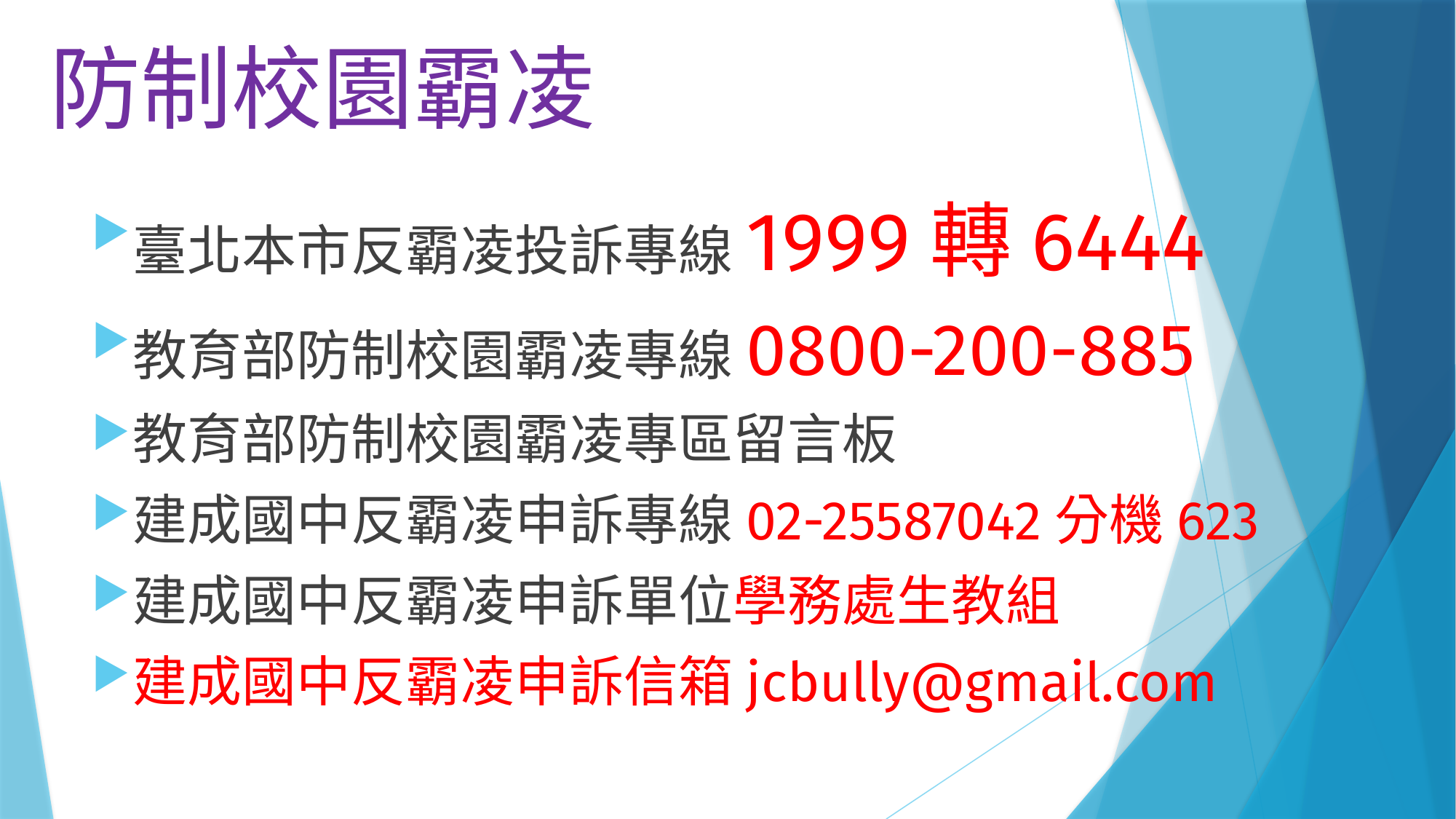

# 防制校園霸凌
臺北本市反霸凌投訴專線1999轉6444
教育部防制校園霸凌專線0800-200-885
教育部防制校園霸凌專區留言板
建成國中反霸凌申訴專線02-25587042分機623
建成國中反霸凌申訴單位學務處生教組
建成國中反霸凌申訴信箱jcbully@gmail.com